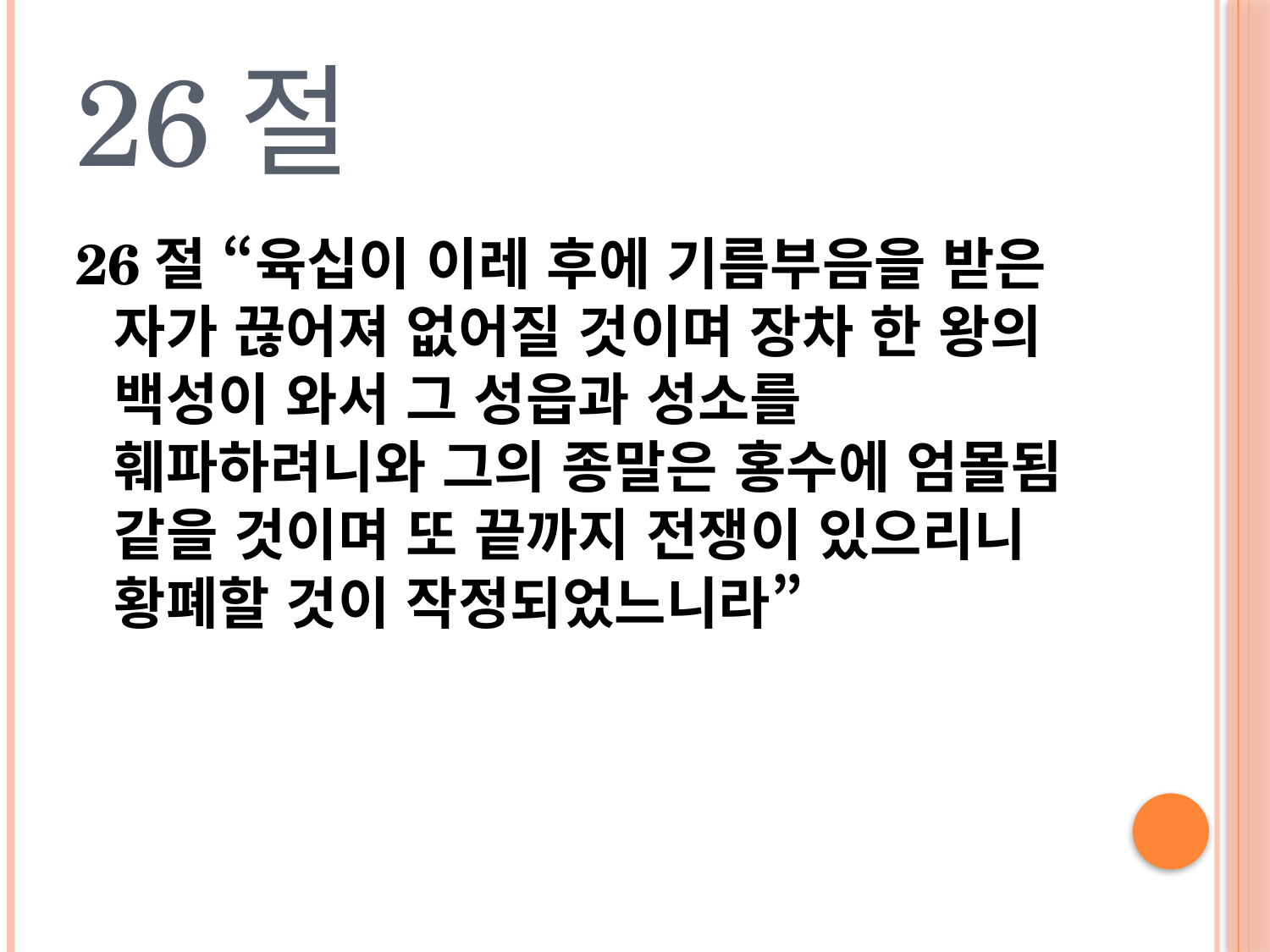

# 26절
26절 “육십이 이레 후에 기름부음을 받은 자가 끊어져 없어질 것이며 장차 한 왕의 백성이 와서 그 성읍과 성소를 훼파하려니와 그의 종말은 홍수에 엄몰됨 같을 것이며 또 끝까지 전쟁이 있으리니 황폐할 것이 작정되었느니라”